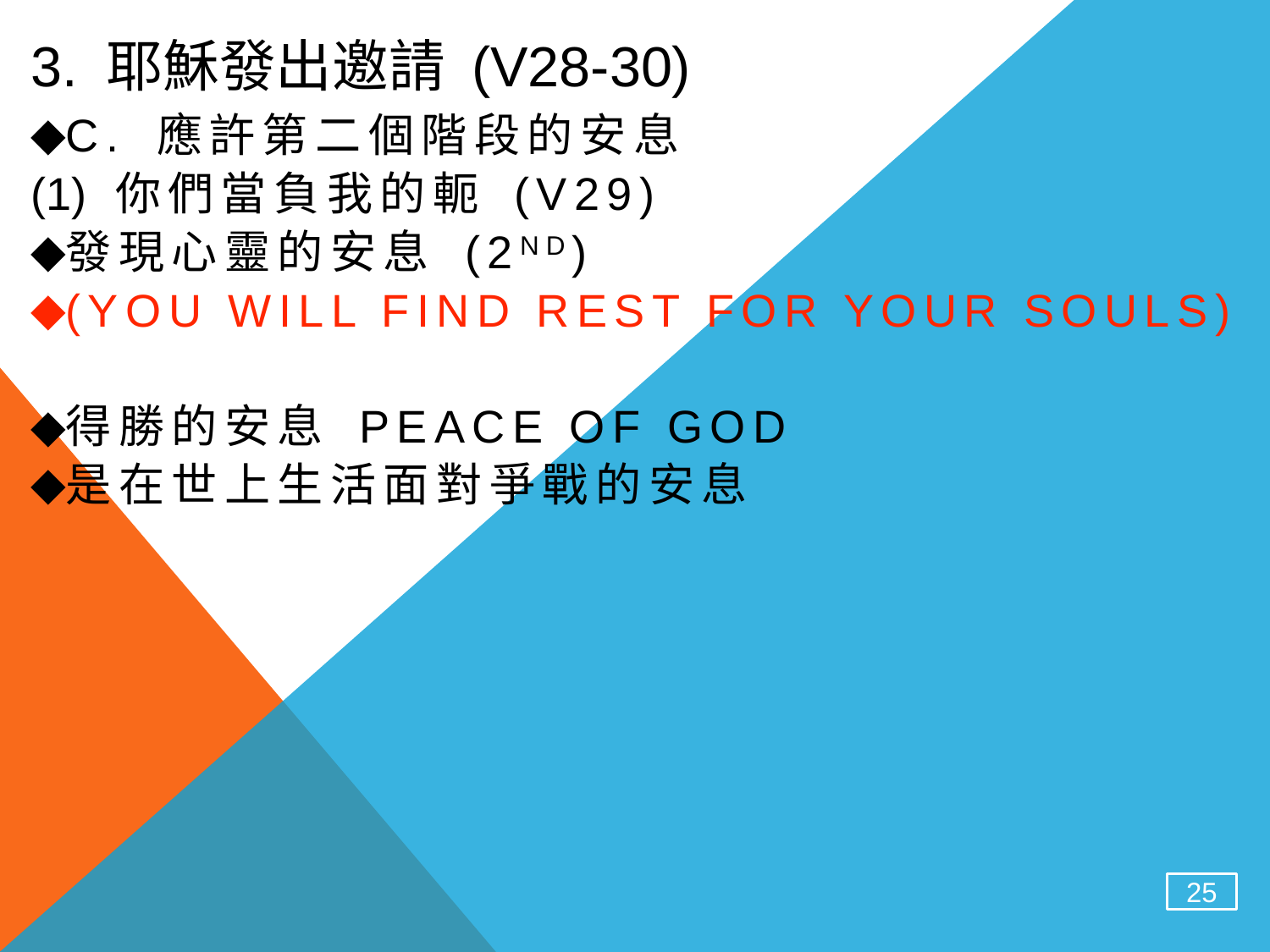

# 3. 耶穌發出邀請 (v28-30)
c. 應許第二個階段的安息
 你們當負我的軛 (v29)
發現心靈的安息 (2nd)
(you will find rest for your souls)

得勝的安息 Peace of God
是在世上生活面對爭戰的安息
25